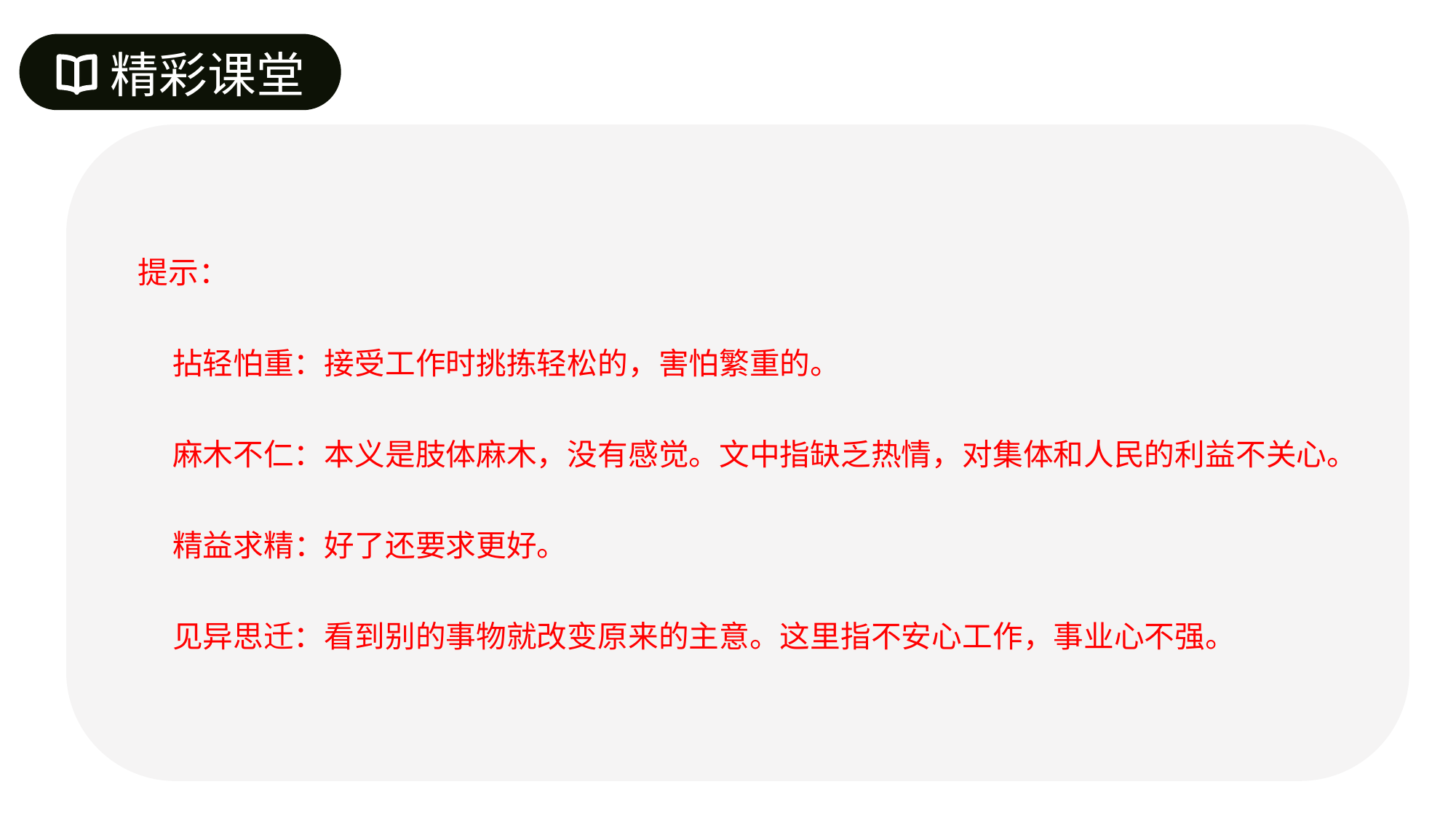

精彩课堂

提示：
    拈轻怕重：接受工作时挑拣轻松的，害怕繁重的。
    麻木不仁：本义是肢体麻木，没有感觉。文中指缺乏热情，对集体和人民的利益不关心。
    精益求精：好了还要求更好。
    见异思迁：看到别的事物就改变原来的主意。这里指不安心工作，事业心不强。